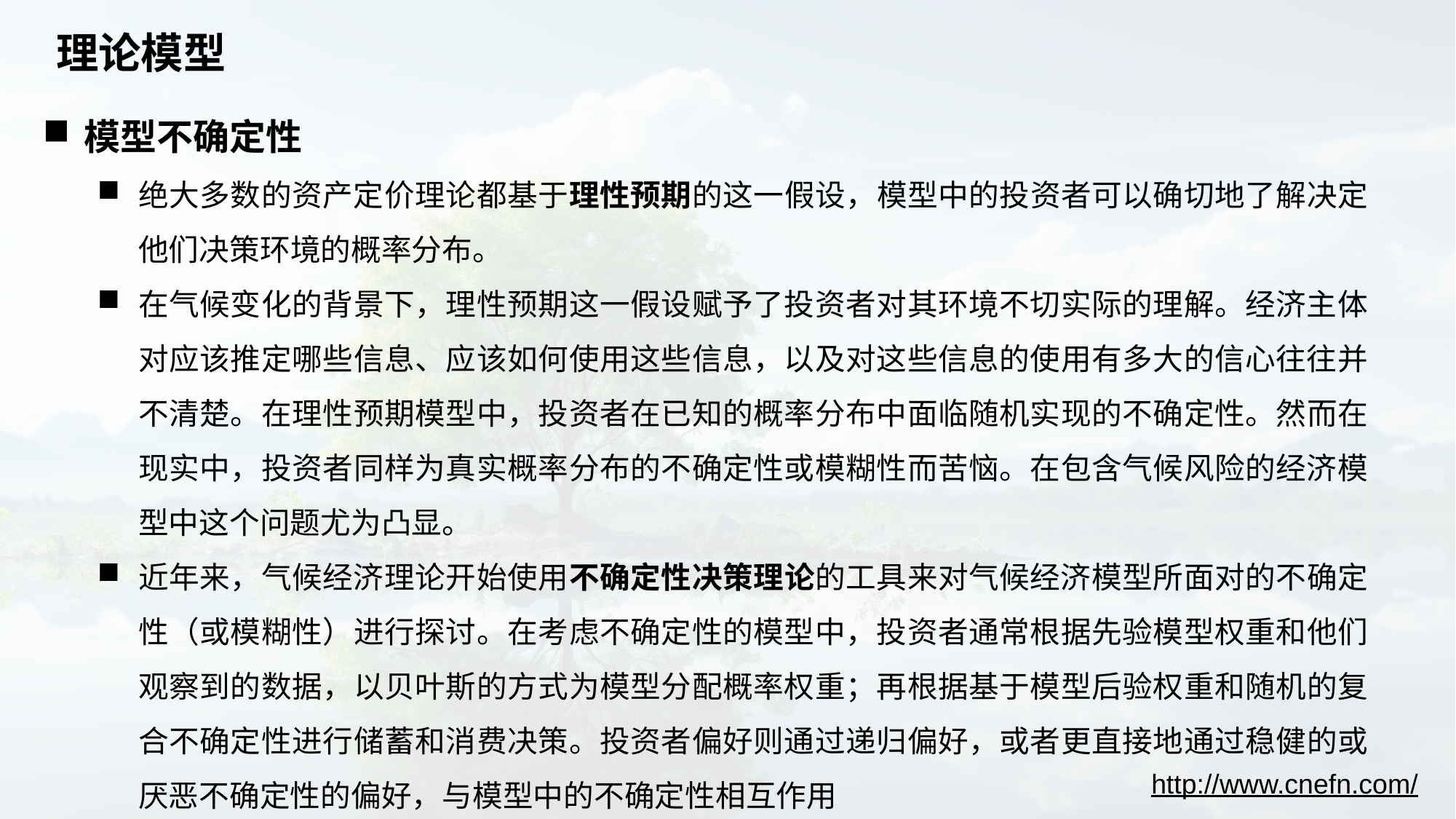

# 理论模型
模型不确定性
绝大多数的资产定价理论都基于理性预期的这一假设，模型中的投资者可以确切地了解决定他们决策环境的概率分布。
在气候变化的背景下，理性预期这一假设赋予了投资者对其环境不切实际的理解。经济主体对应该推定哪些信息、应该如何使用这些信息，以及对这些信息的使用有多大的信心往往并不清楚。在理性预期模型中，投资者在已知的概率分布中面临随机实现的不确定性。然而在现实中，投资者同样为真实概率分布的不确定性或模糊性而苦恼。在包含气候风险的经济模型中这个问题尤为凸显。
近年来，气候经济理论开始使用不确定性决策理论的工具来对气候经济模型所面对的不确定性（或模糊性）进行探讨。在考虑不确定性的模型中，投资者通常根据先验模型权重和他们观察到的数据，以贝叶斯的方式为模型分配概率权重；再根据基于模型后验权重和随机的复合不确定性进行储蓄和消费决策。投资者偏好则通过递归偏好，或者更直接地通过稳健的或厌恶不确定性的偏好，与模型中的不确定性相互作用